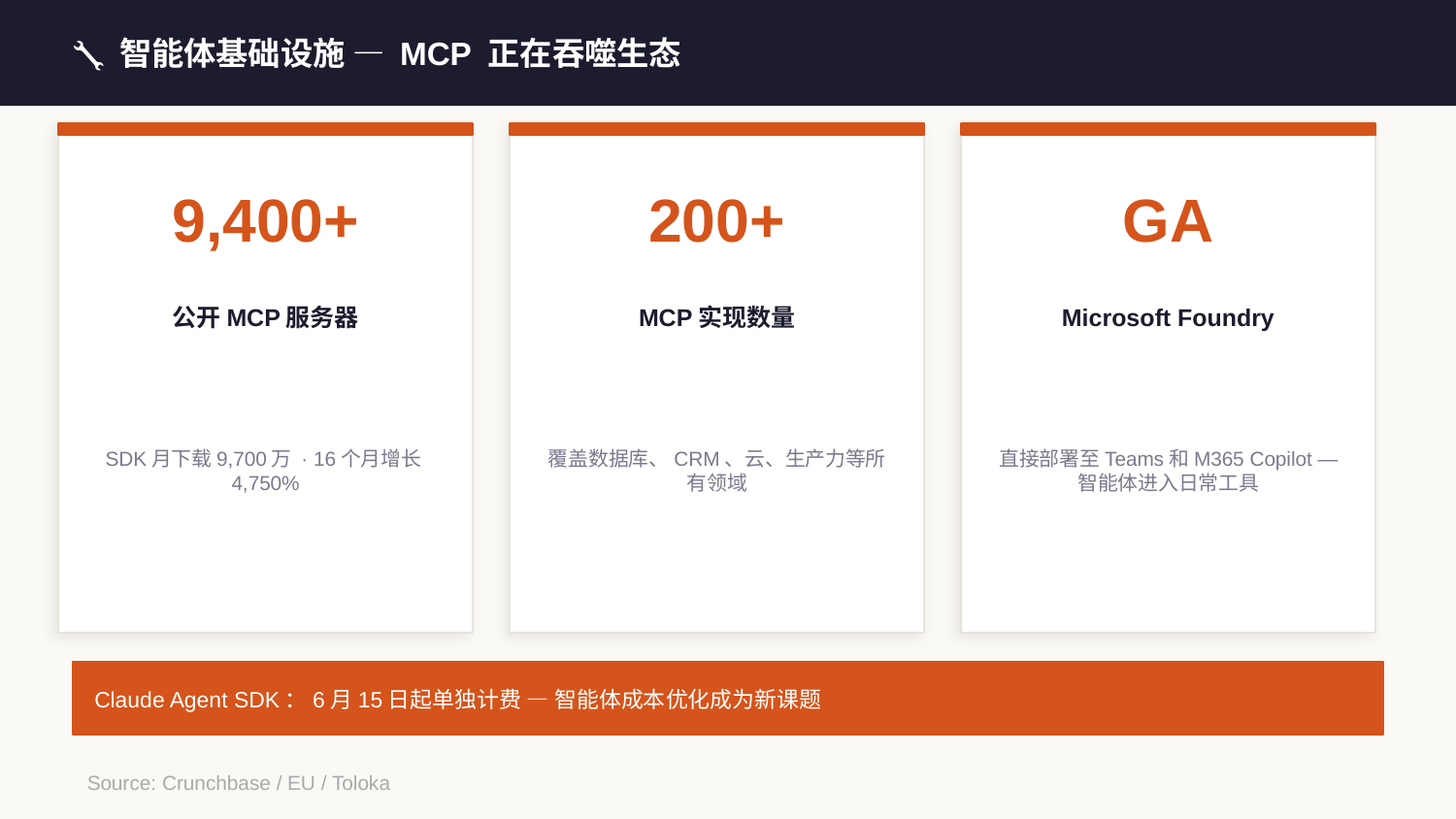

🔧 智能体基础设施 — MCP 正在吞噬生态

9,400+
200+
GA
公开MCP服务器
MCP实现数量
Microsoft Foundry
SDK月下载9,700万 · 16个月增长4,750%
覆盖数据库、CRM、云、生产力等所有领域
直接部署至Teams和M365 Copilot — 智能体进入日常工具

Claude Agent SDK：6月15日起单独计费 — 智能体成本优化成为新课题
Source: Crunchbase / EU / Toloka